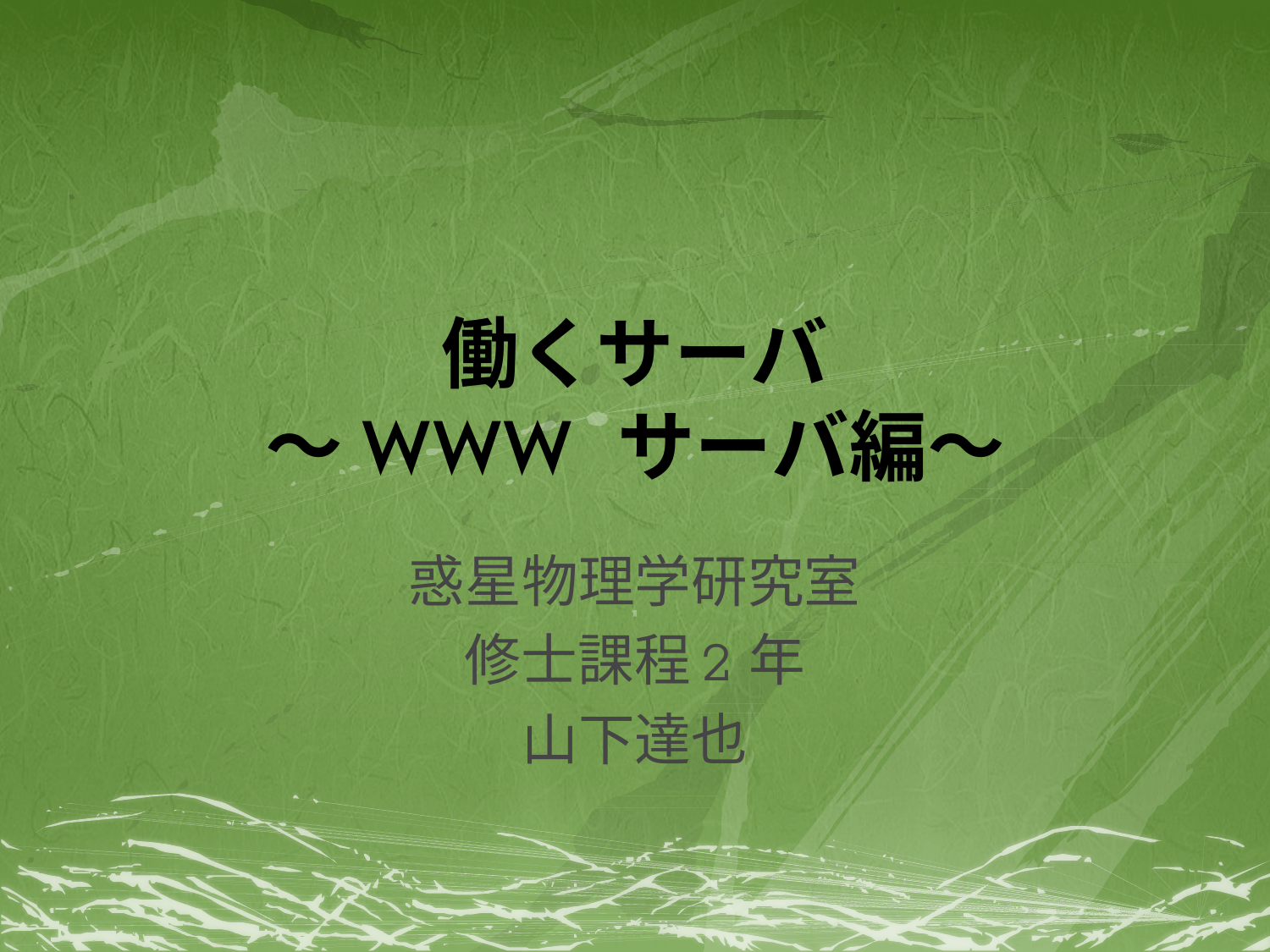

# 働くサーバ ～WWW サーバ編～
惑星物理学研究室
修士課程2年
山下達也